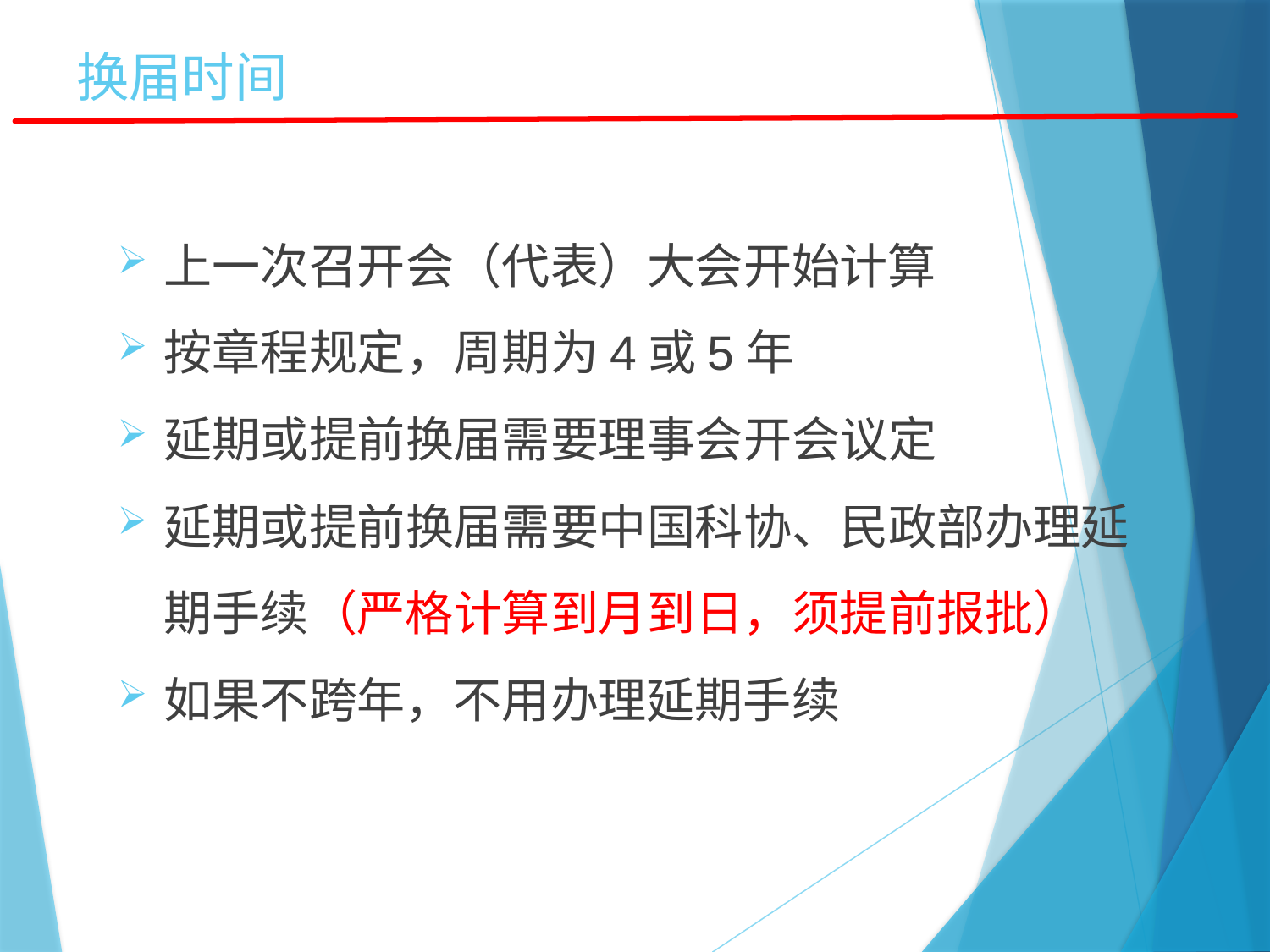

# 换届时间
上一次召开会（代表）大会开始计算
按章程规定，周期为4或5年
延期或提前换届需要理事会开会议定
延期或提前换届需要中国科协、民政部办理延期手续（严格计算到月到日，须提前报批）
如果不跨年，不用办理延期手续